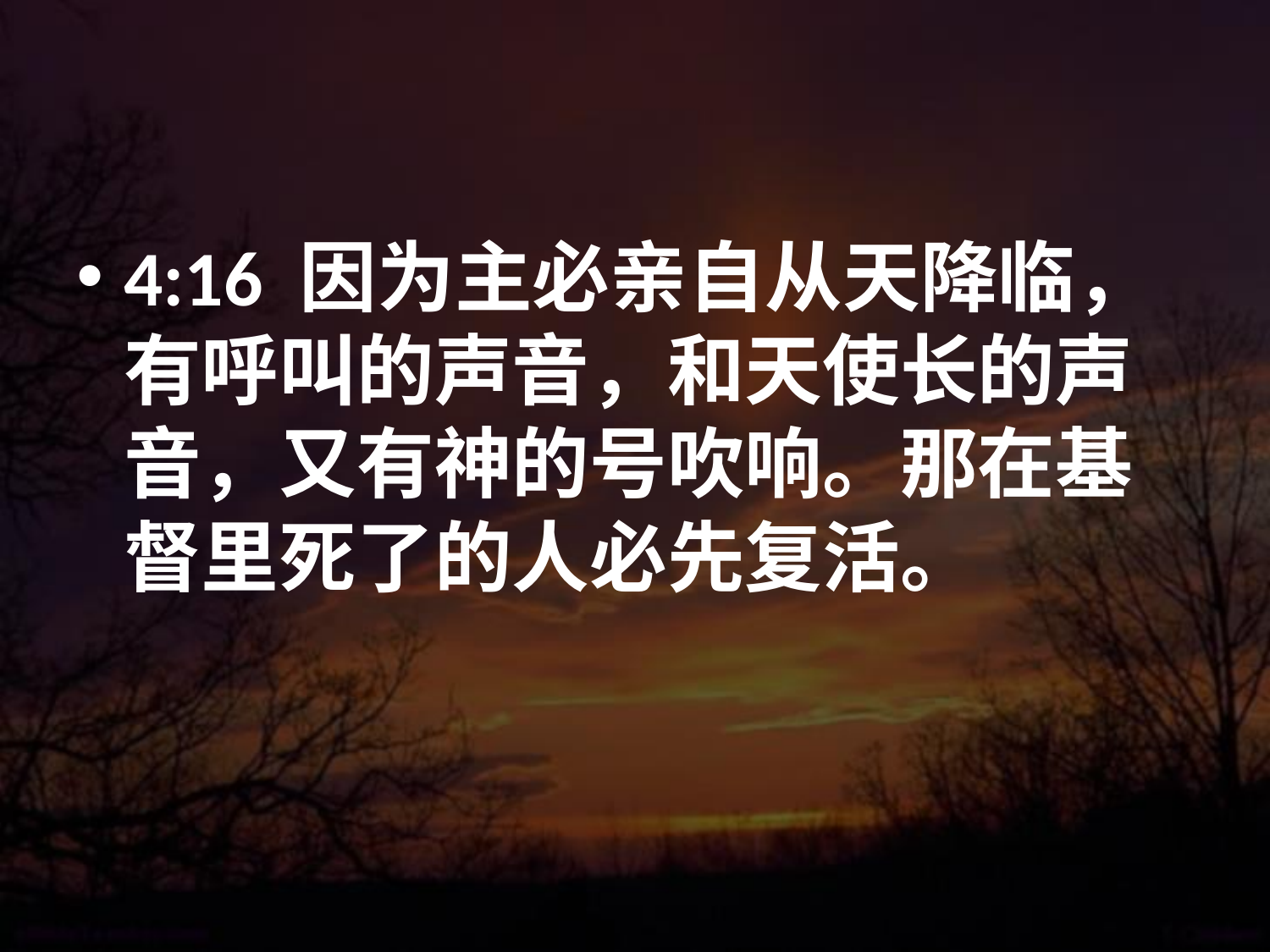

#
4:16 因为主必亲自从天降临，有呼叫的声音，和天使长的声音，又有神的号吹响。那在基督里死了的人必先复活。